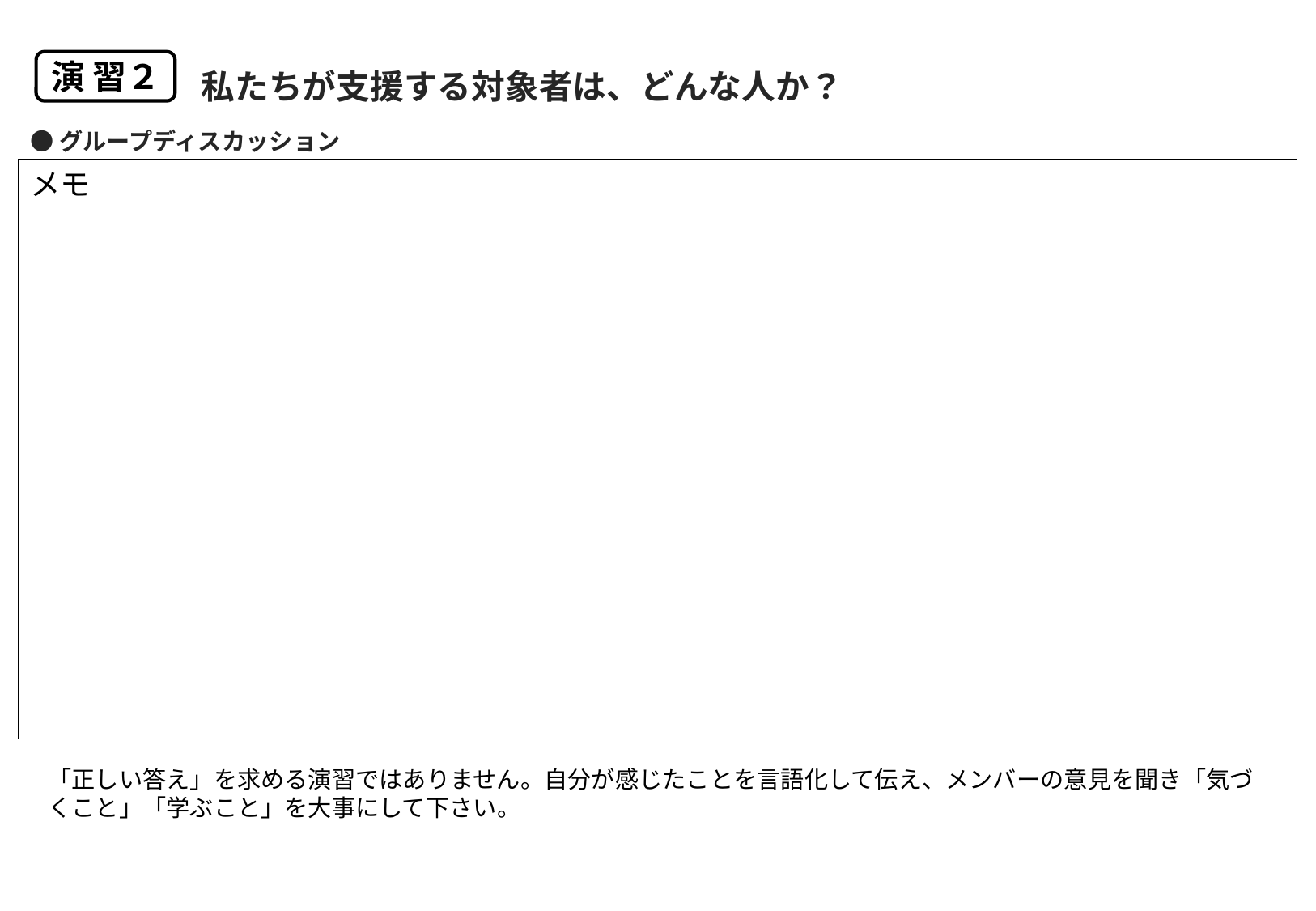

私たちが支援する対象者は、どんな人か？
演 習２
●グループディスカッション
メモ
「正しい答え」を求める演習ではありません。自分が感じたことを言語化して伝え、メンバーの意見を聞き「気づくこと」「学ぶこと」を大事にして下さい。